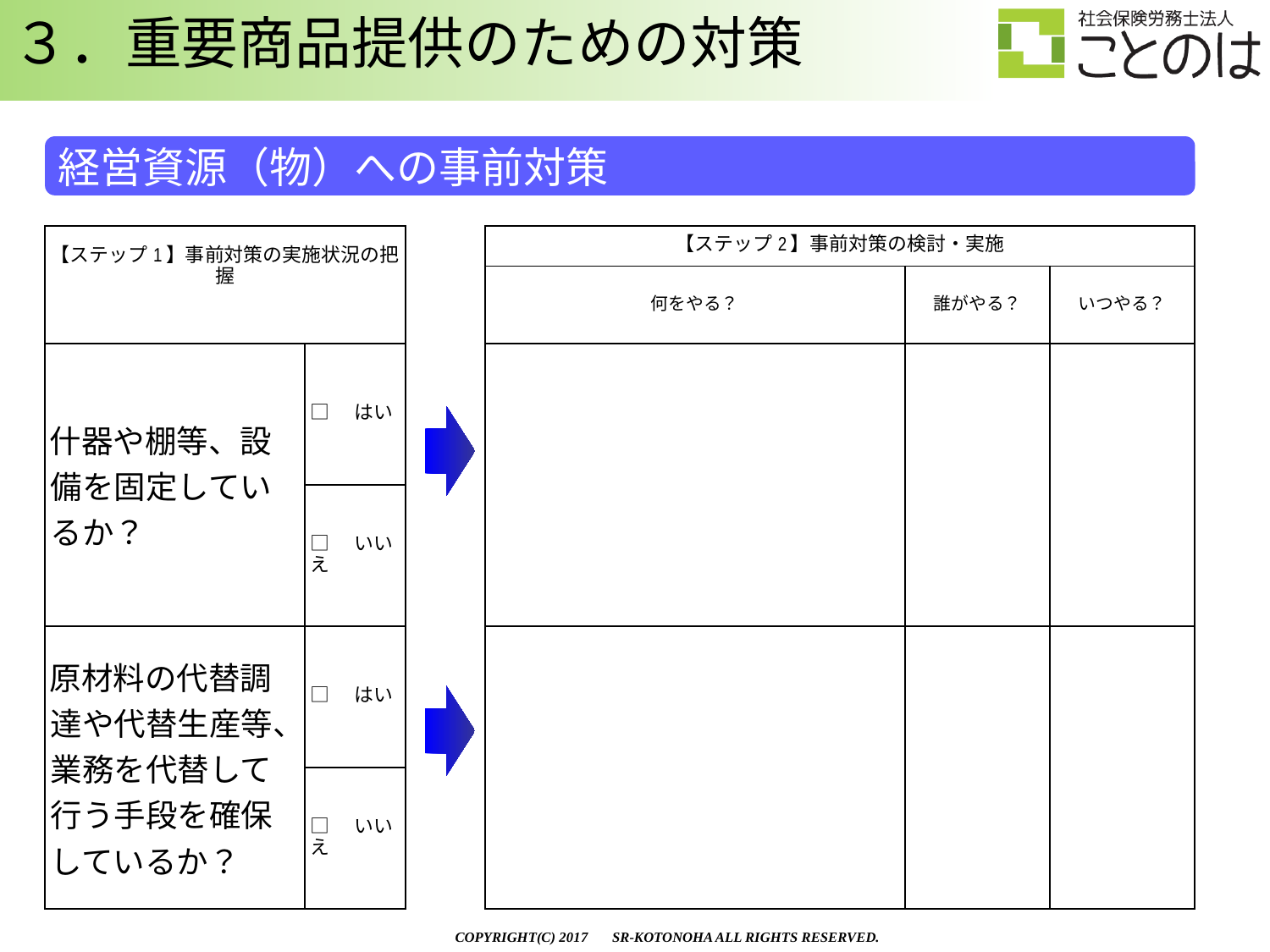

３．重要商品提供のための対策
経営資源（物）への事前対策
| 【ステップ1】事前対策の実施状況の把握 |  |  | 【ステップ2】事前対策の検討・実施 |  |  |
| --- | --- | --- | --- | --- | --- |
|  |  |  | 何をやる？ | 誰がやる？ | いつやる？ |
| 什器や棚等、設備を固定しているか？ | □　はい |  |  |  |  |
|  | □　いいえ |  |  |  |  |
| 原材料の代替調達や代替生産等、業務を代替して行う手段を確保しているか？ | □　はい |  |  |  |  |
|  | □　いいえ |  |  |  |  |